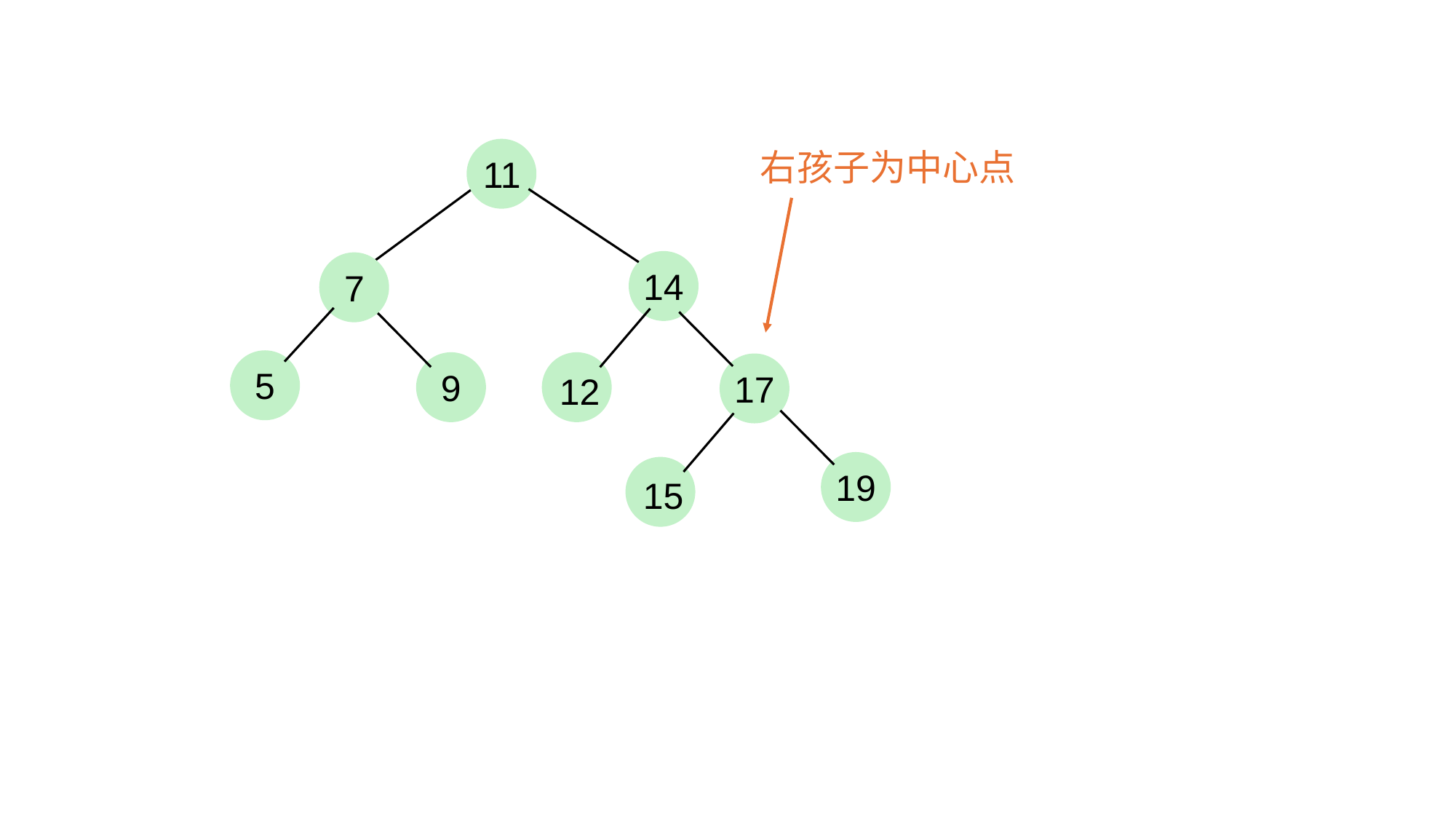

右孩子为中心点

11

14
7

5
9
17
12

19
15